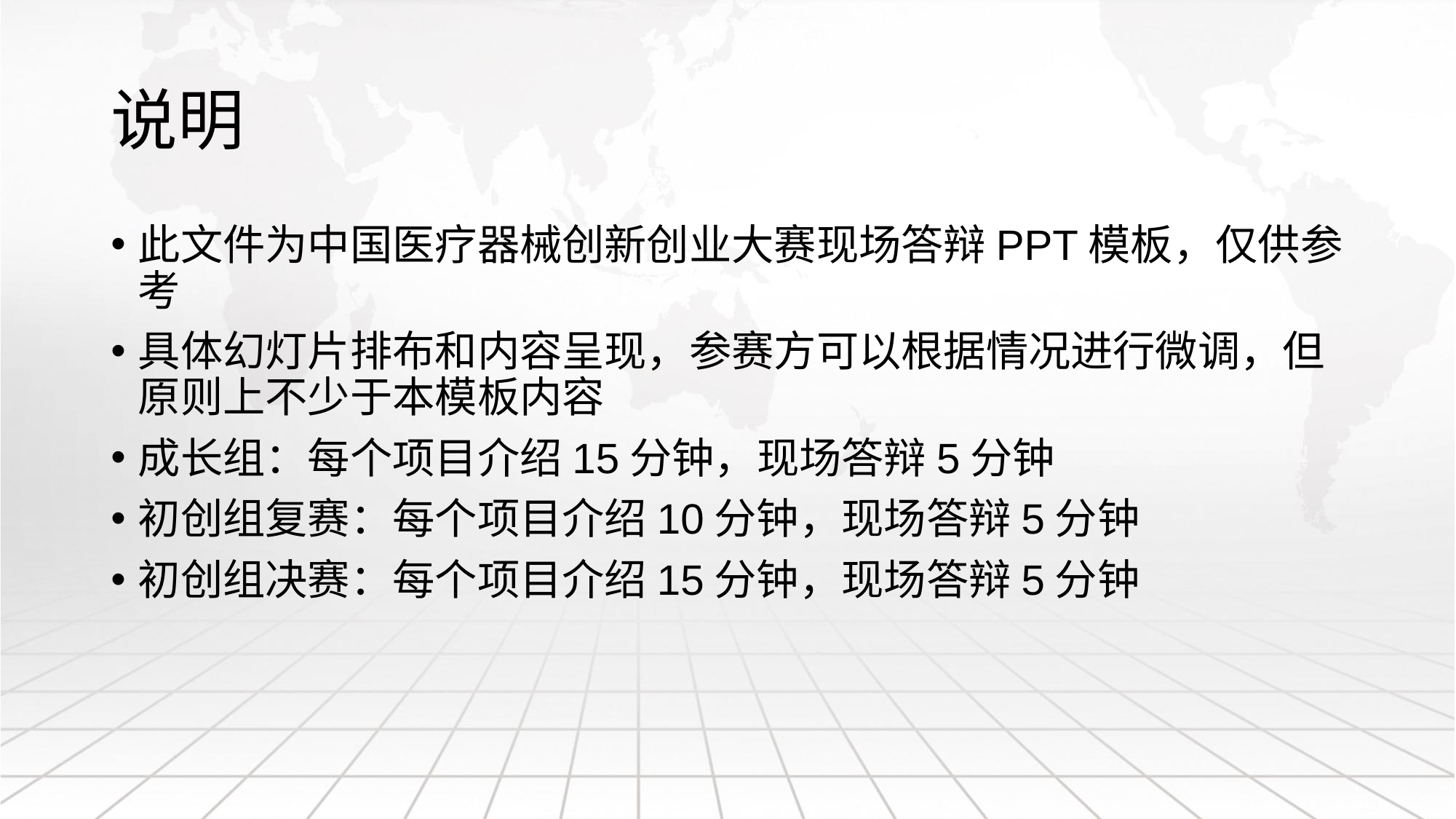

说明
此文件为中国医疗器械创新创业大赛现场答辩PPT模板，仅供参考
具体幻灯片排布和内容呈现，参赛方可以根据情况进行微调，但原则上不少于本模板内容
成长组：每个项目介绍15分钟，现场答辩5分钟
初创组复赛：每个项目介绍10分钟，现场答辩5分钟
初创组决赛：每个项目介绍15分钟，现场答辩5分钟